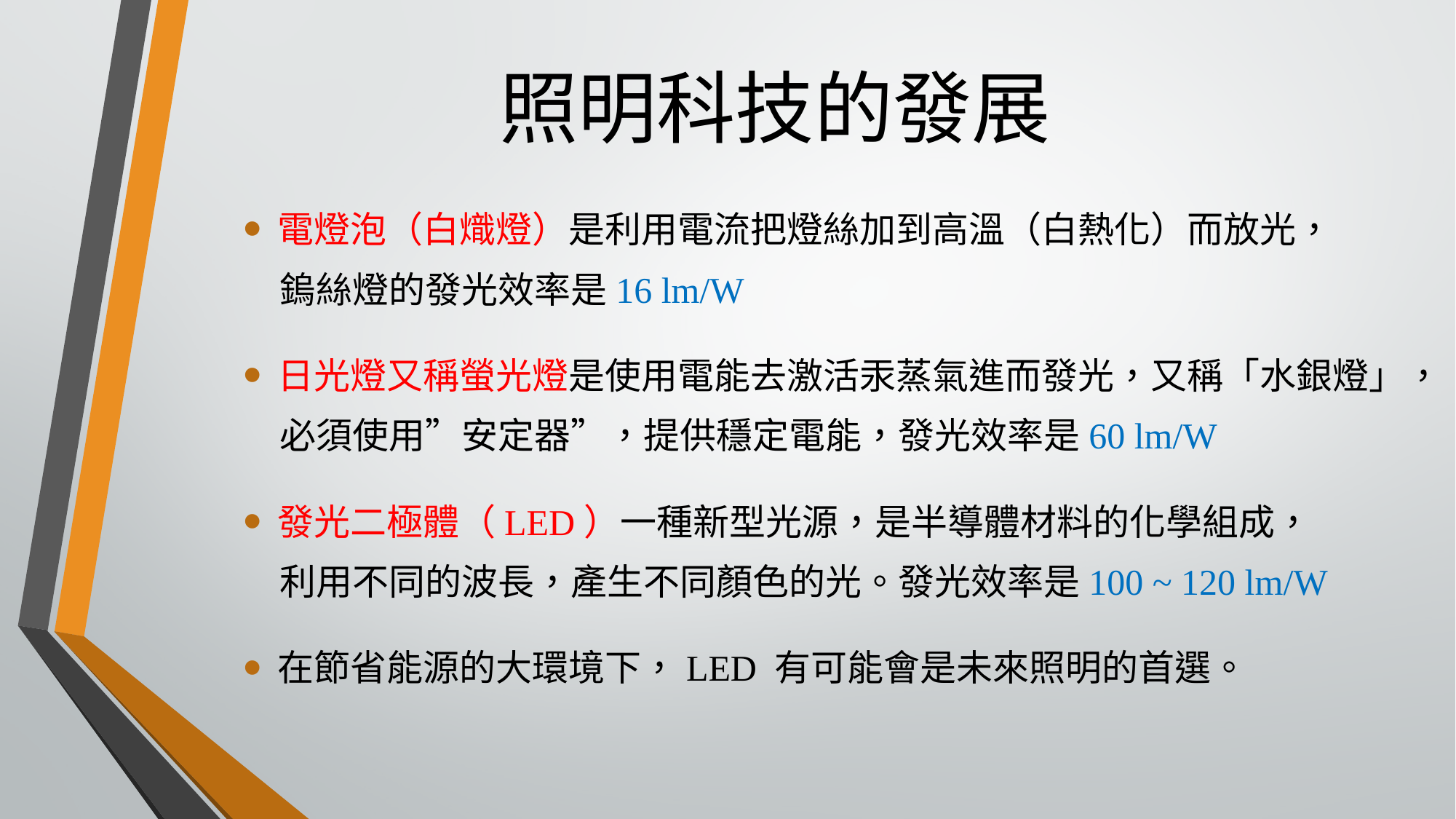

# 照明科技的發展
電燈泡（白熾燈）是利用電流把燈絲加到高溫（白熱化）而放光，
　鎢絲燈的發光效率是16 lm/W

日光燈又稱螢光燈是使用電能去激活汞蒸氣進而發光，又稱「水銀燈」，
　必須使用”安定器”，提供穩定電能，發光效率是60 lm/W

發光二極體（LED）一種新型光源，是半導體材料的化學組成，
　利用不同的波長，產生不同顏色的光。發光效率是100 ~ 120 lm/W

在節省能源的大環境下，LED 有可能會是未來照明的首選。